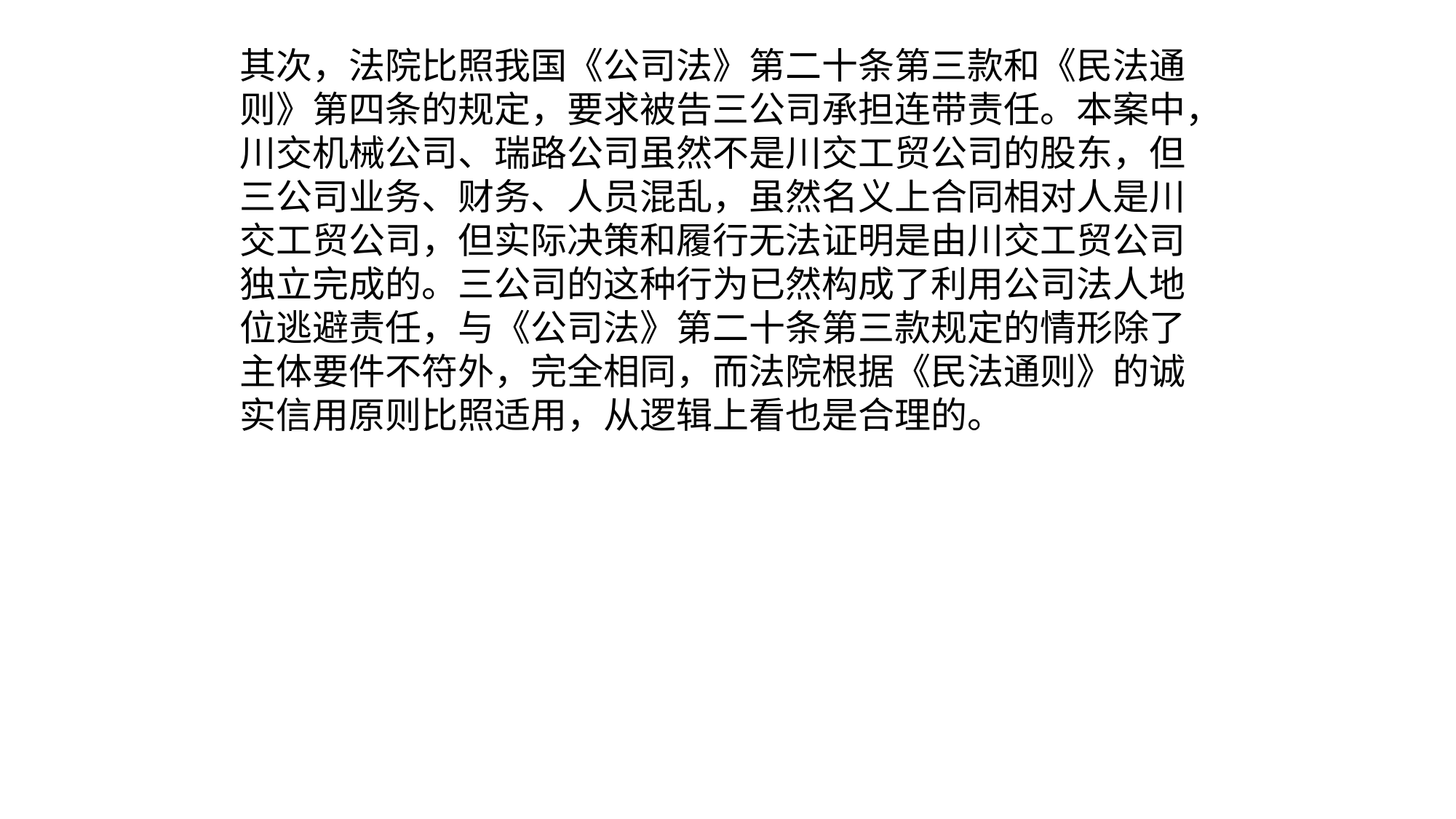

其次，法院比照我国《公司法》第二十条第三款和《民法通则》第四条的规定，要求被告三公司承担连带责任。本案中，川交机械公司、瑞路公司虽然不是川交工贸公司的股东，但三公司业务、财务、人员混乱，虽然名义上合同相对人是川交工贸公司，但实际决策和履行无法证明是由川交工贸公司独立完成的。三公司的这种行为已然构成了利用公司法人地位逃避责任，与《公司法》第二十条第三款规定的情形除了主体要件不符外，完全相同，而法院根据《民法通则》的诚实信用原则比照适用，从逻辑上看也是合理的。